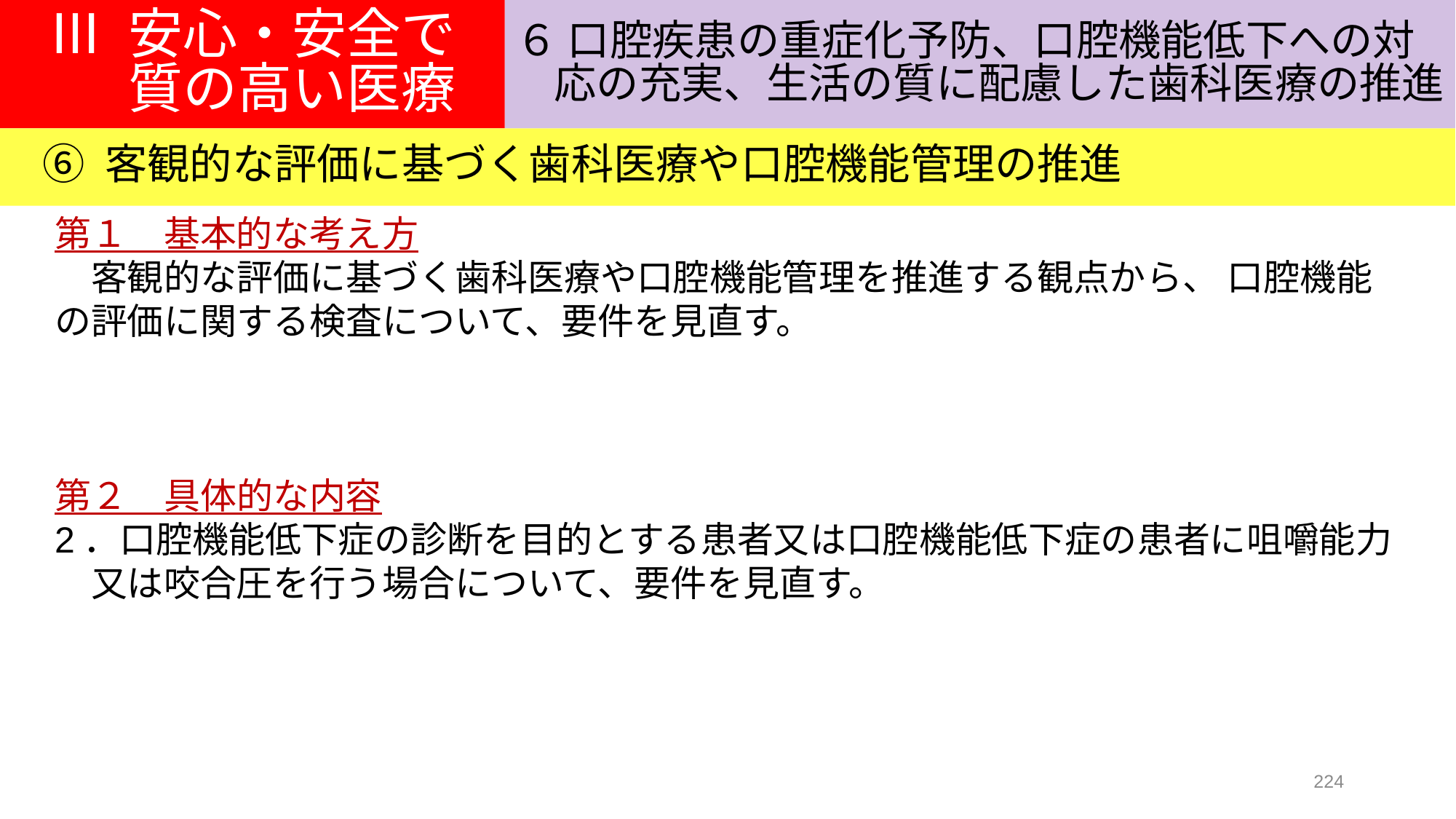

Ⅲ 安心・安全で
質の高い医療
６ 口腔疾患の重症化予防、口腔機能低下への対
応の充実、生活の質に配慮した歯科医療の推進
⑥ 客観的な評価に基づく歯科医療や口腔機能管理の推進
第１　基本的な考え方
　客観的な評価に基づく歯科医療や口腔機能管理を推進する観点から、 口腔機能の評価に関する検査について、要件を見直す。

第２　具体的な内容
2．口腔機能低下症の診断を目的とする患者又は口腔機能低下症の患者に咀嚼能力
　又は咬合圧を行う場合について、要件を見直す。
224